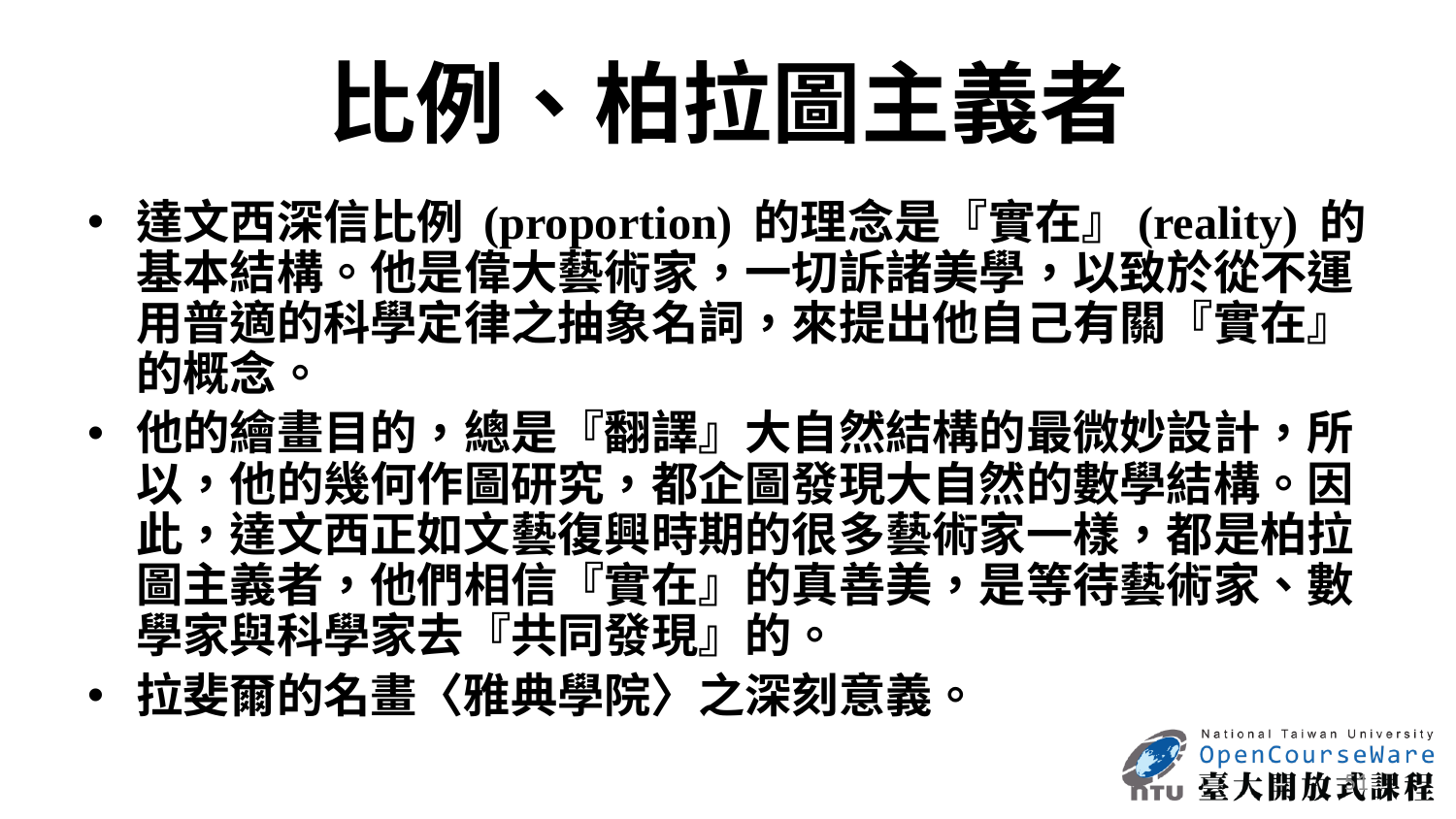

# 比例、柏拉圖主義者
達文西深信比例 (proportion) 的理念是『實在』(reality) 的基本結構。他是偉大藝術家，一切訴諸美學，以致於從不運用普適的科學定律之抽象名詞，來提出他自己有關『實在』的概念。
他的繪畫目的，總是『翻譯』大自然結構的最微妙設計，所以，他的幾何作圖研究，都企圖發現大自然的數學結構。因此，達文西正如文藝復興時期的很多藝術家一樣，都是柏拉圖主義者，他們相信『實在』的真善美，是等待藝術家、數學家與科學家去『共同發現』的。
拉斐爾的名畫〈雅典學院〉之深刻意義。
51